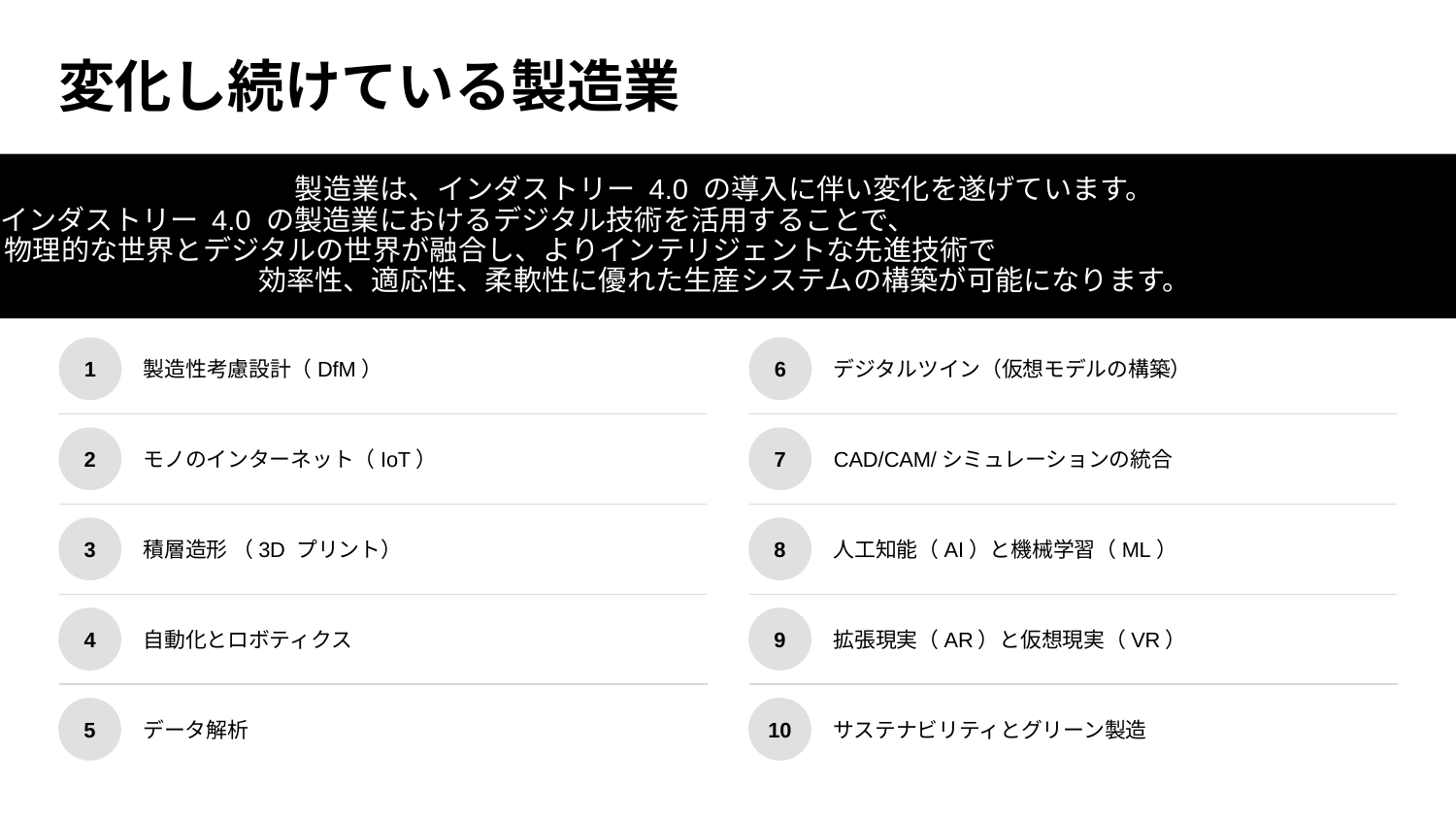

# 変化し続けている製造業
製造業は、インダストリー 4.0 の導入に伴い変化を遂げています。
インダストリー 4.0 の製造業におけるデジタル技術を活用することで、　　　　　　　　　　　　　　　　　　　物理的な世界とデジタルの世界が融合し、よりインテリジェントな先進技術で　　　　　　　　　　　　　　　　効率性、適応性、柔軟性に優れた生産システムの構築が可能になります。
1
製造性考慮設計（DfM）
6
デジタルツイン（仮想モデルの構築）
2
モノのインターネット（IoT）
7
CAD/CAM/シミュレーションの統合
3
積層造形 （3D プリント）
8
人工知能（AI）と機械学習（ML）
4
自動化とロボティクス
9
拡張現実（AR）と仮想現実（VR）
5
データ解析
10
サステナビリティとグリーン製造